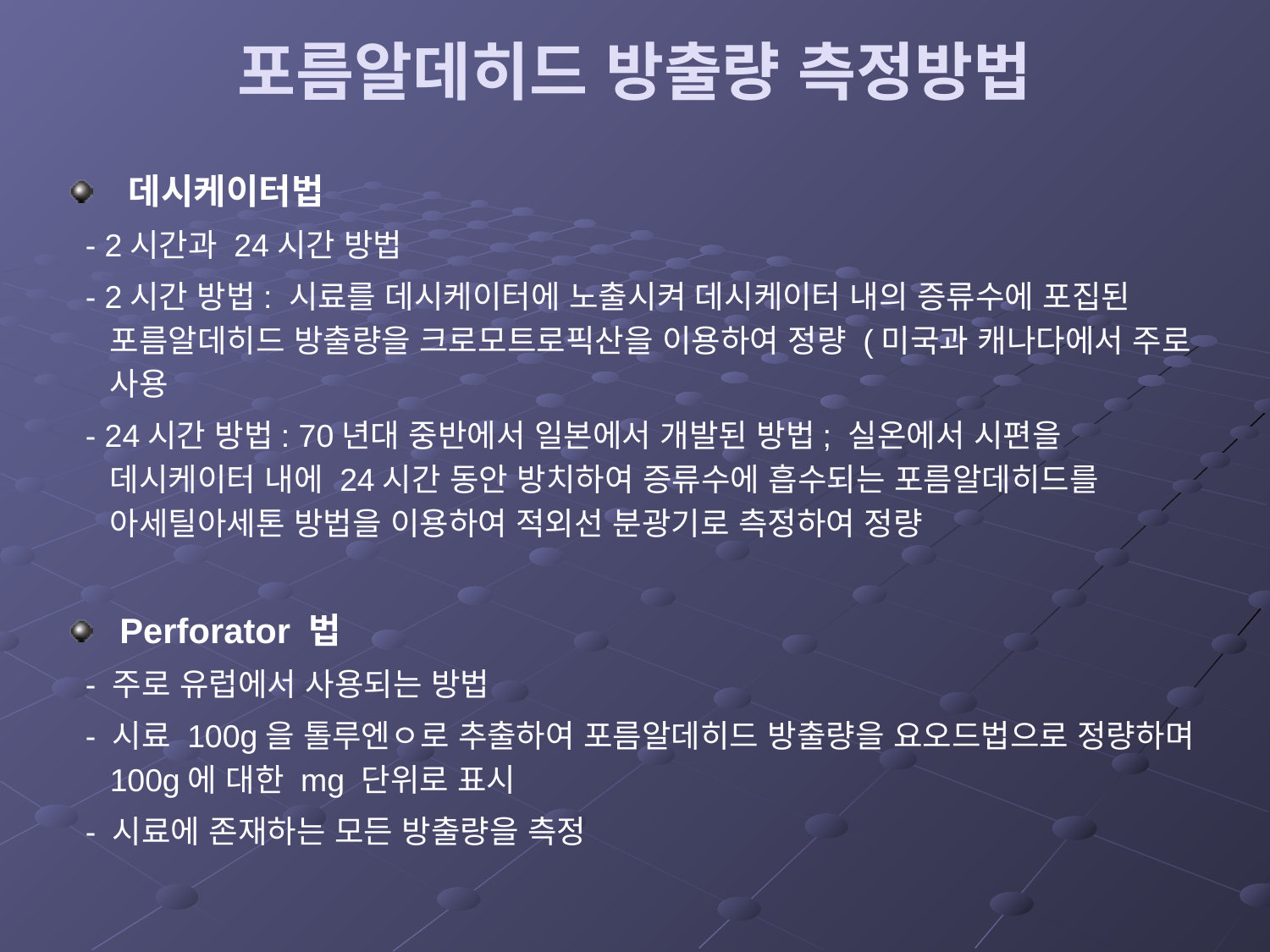

# 포름알데히드 방출량 측정방법
 데시케이터법
  - 2시간과 24시간 방법
  - 2시간 방법: 시료를 데시케이터에 노출시켜 데시케이터 내의 증류수에 포집된 포름알데히드 방출량을 크로모트로픽산을 이용하여 정량 (미국과 캐나다에서 주로 사용
  - 24시간 방법: 70년대 중반에서 일본에서 개발된 방법; 실온에서 시편을 데시케이터 내에 24시간 동안 방치하여 증류수에 흡수되는 포름알데히드를 아세틸아세톤 방법을 이용하여 적외선 분광기로 측정하여 정량

 Perforator 법
  - 주로 유럽에서 사용되는 방법
  - 시료 100g을 톨루엔ㅇ로 추출하여 포름알데히드 방출량을 요오드법으로 정량하며 100g에 대한 mg 단위로 표시
  - 시료에 존재하는 모든 방출량을 측정